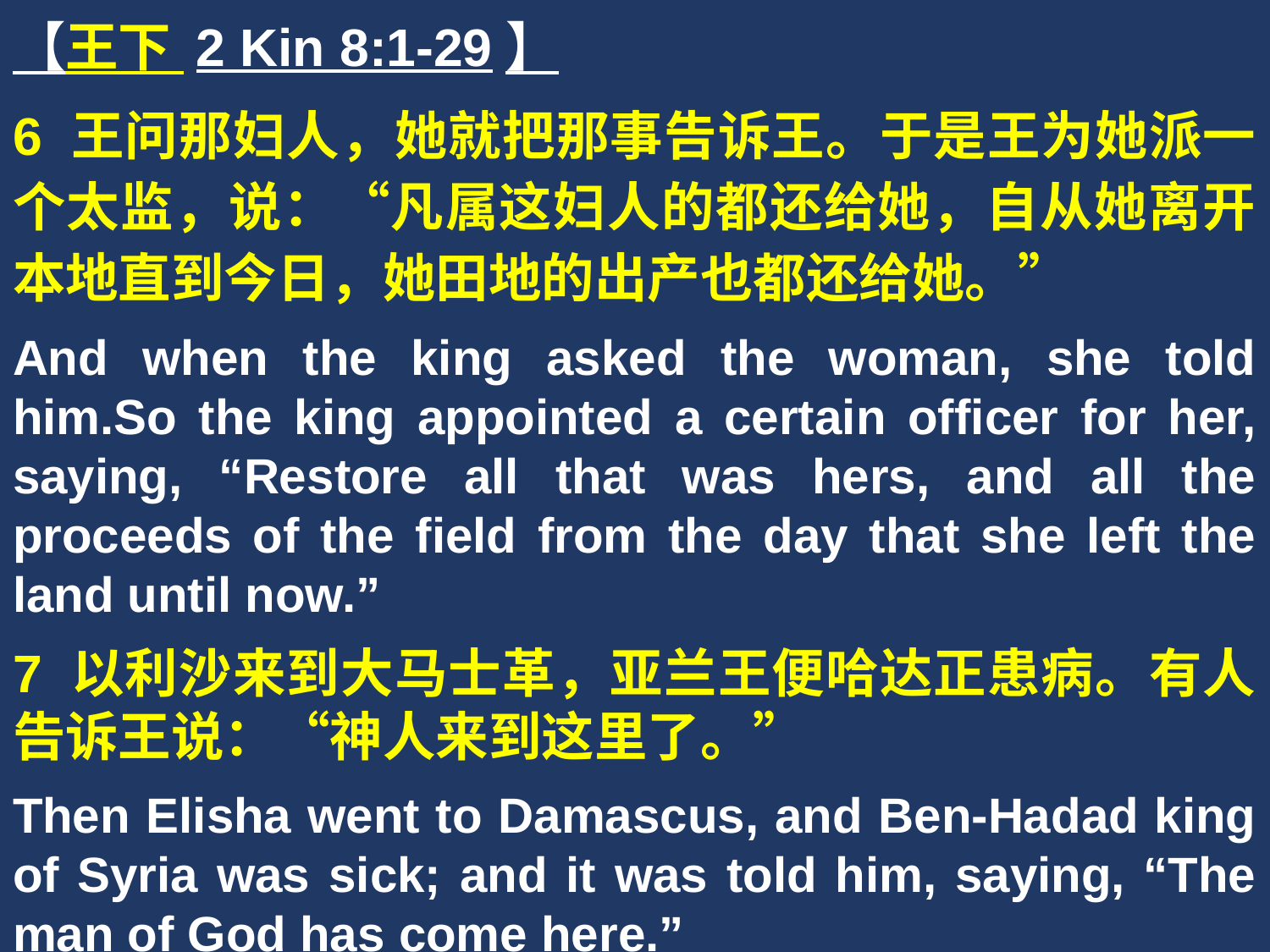

【王下 2 Kin 8:1-29】
6 王问那妇人，她就把那事告诉王。于是王为她派一个太监，说：“凡属这妇人的都还给她，自从她离开本地直到今日，她田地的出产也都还给她。”
And when the king asked the woman, she told him.So the king appointed a certain officer for her, saying, “Restore all that was hers, and all the proceeds of the field from the day that she left the land until now.”
7 以利沙来到大马士革，亚兰王便哈达正患病。有人告诉王说：“神人来到这里了。”
Then Elisha went to Damascus, and Ben-Hadad king of Syria was sick; and it was told him, saying, “The man of God has come here.”